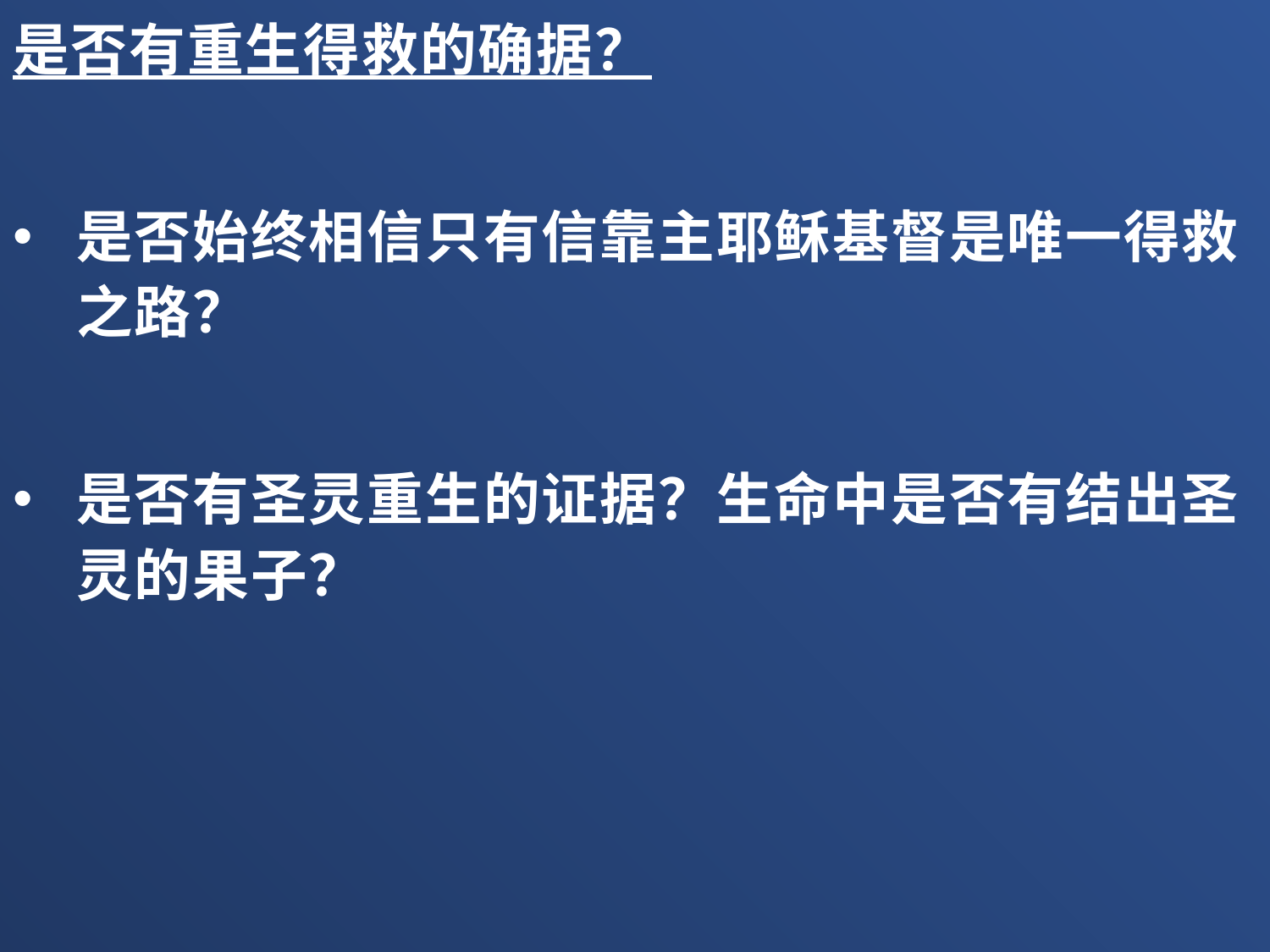

是否有重生得救的确据？

是否始终相信只有信靠主耶稣基督是唯一得救之路？

是否有圣灵重生的证据？生命中是否有结出圣灵的果子？